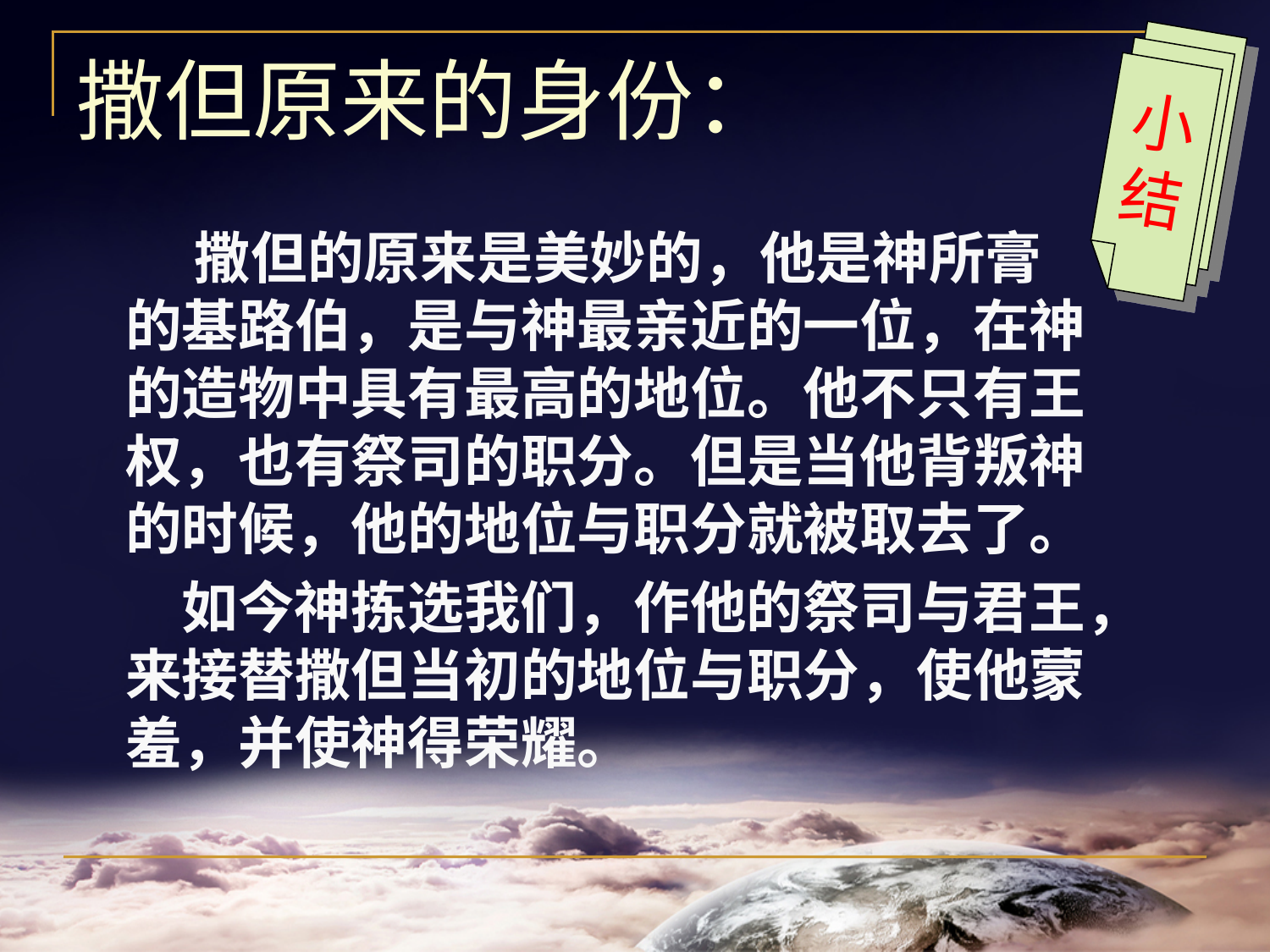

小结
# 撒但原来的身份：
        撒但的原来是美妙的，他是神所膏的基路伯，是与神最亲近的一位，在神的造物中具有最高的地位。他不只有王权，也有祭司的职分。但是当他背叛神的时候，他的地位与职分就被取去了。
       如今神拣选我们，作他的祭司与君王，来接替撒但当初的地位与职分，使他蒙羞，并使神得荣耀。